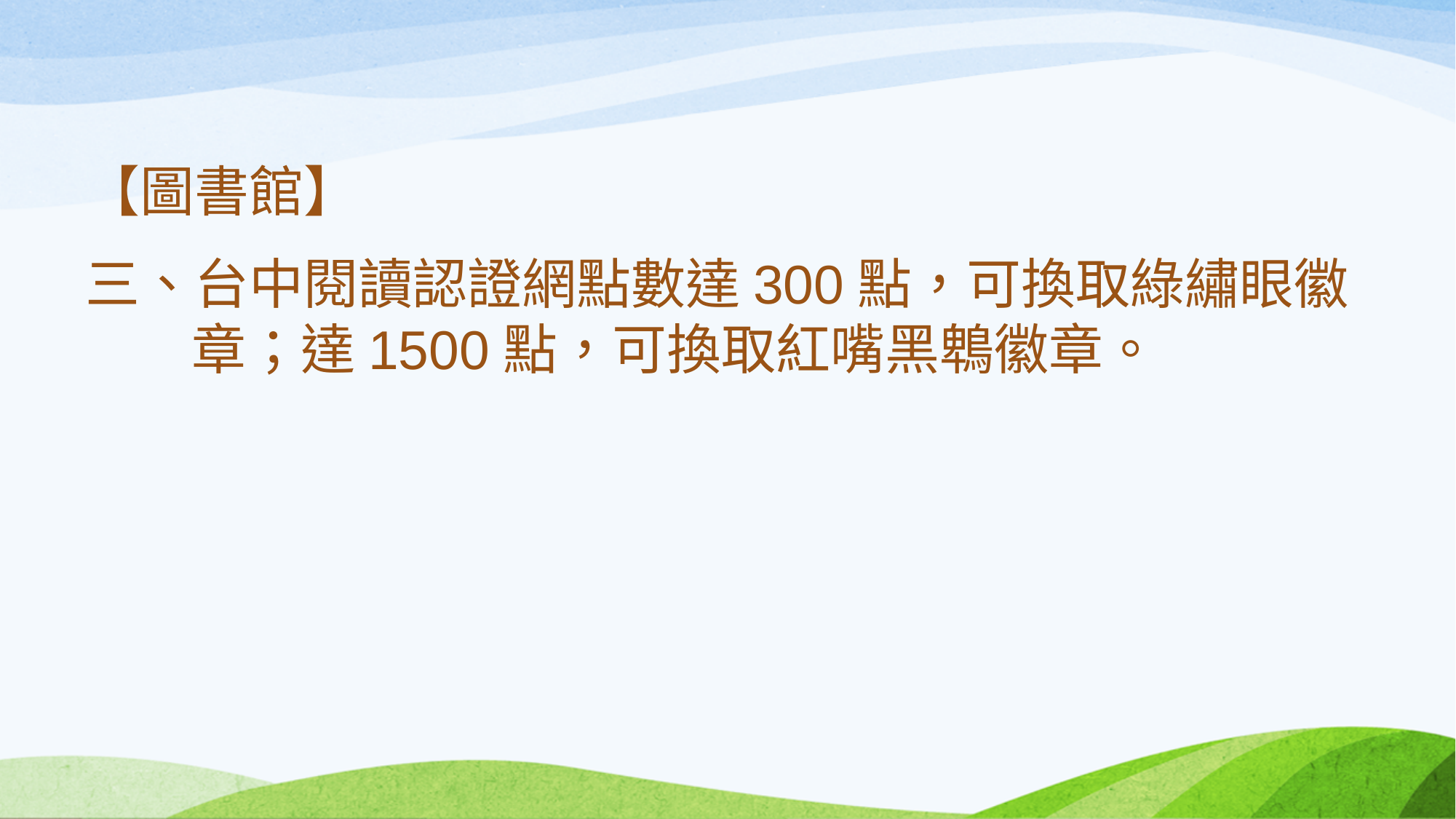

【圖書館】
三、台中閱讀認證網點數達300點，可換取綠繡眼徽章；達1500點，可換取紅嘴黑鵯徽章。